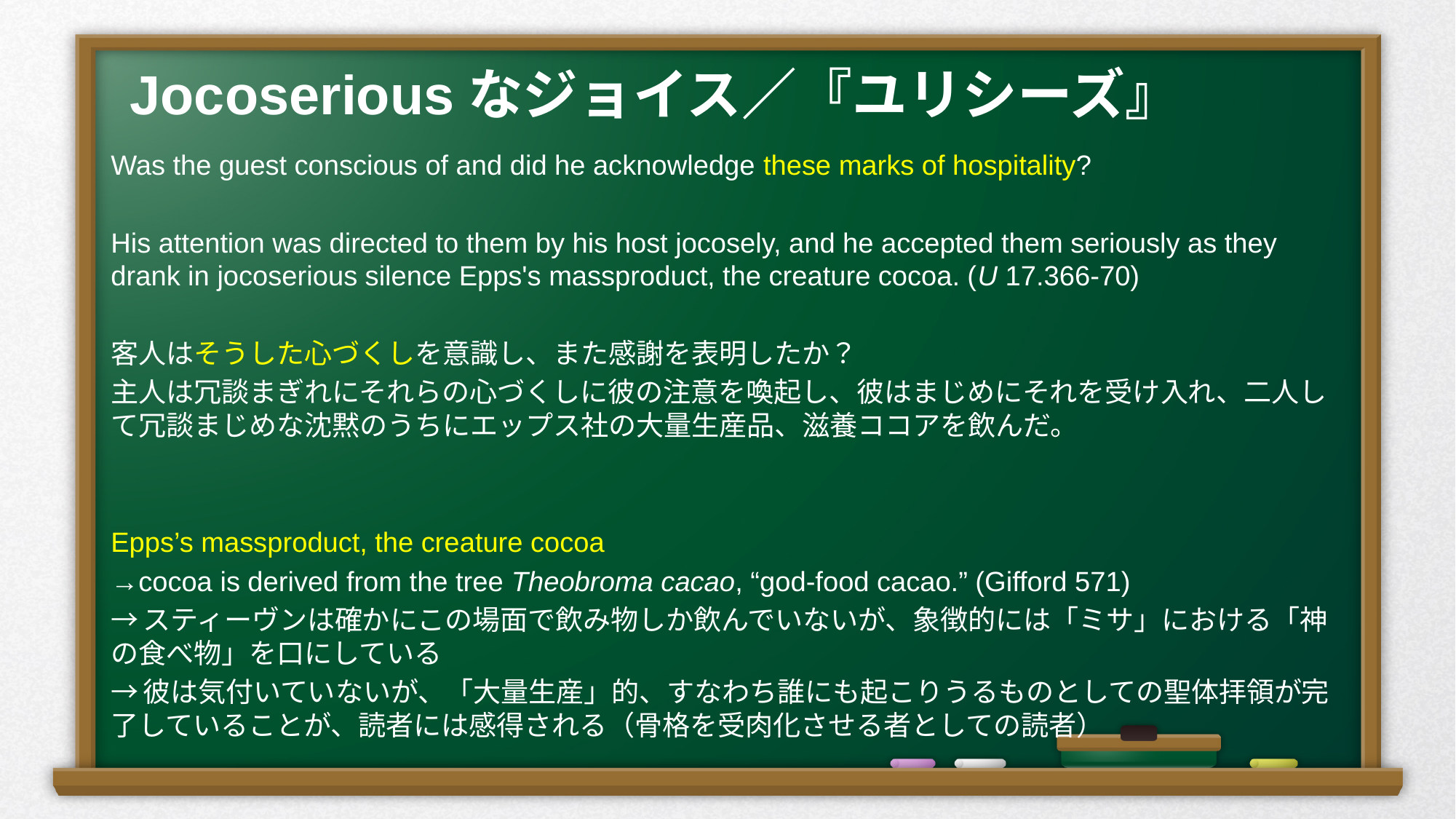

# Jocoseriousなジョイス／『ユリシーズ』
Was the guest conscious of and did he acknowledge these marks of hospitality?

His attention was directed to them by his host jocosely, and he accepted them seriously as they drank in jocoserious silence Epps's massproduct, the creature cocoa. (U 17.366-70)

客人はそうした心づくしを意識し、また感謝を表明したか？
主人は冗談まぎれにそれらの心づくしに彼の注意を喚起し、彼はまじめにそれを受け入れ、二人して冗談まじめな沈黙のうちにエップス社の大量生産品、滋養ココアを飲んだ。

Epps’s massproduct, the creature cocoa
→cocoa is derived from the tree Theobroma cacao, “god-food cacao.” (Gifford 571)
→スティーヴンは確かにこの場面で飲み物しか飲んでいないが、象徴的には「ミサ」における「神の食べ物」を口にしている
→彼は気付いていないが、「大量生産」的、すなわち誰にも起こりうるものとしての聖体拝領が完了していることが、読者には感得される（骨格を受肉化させる者としての読者）